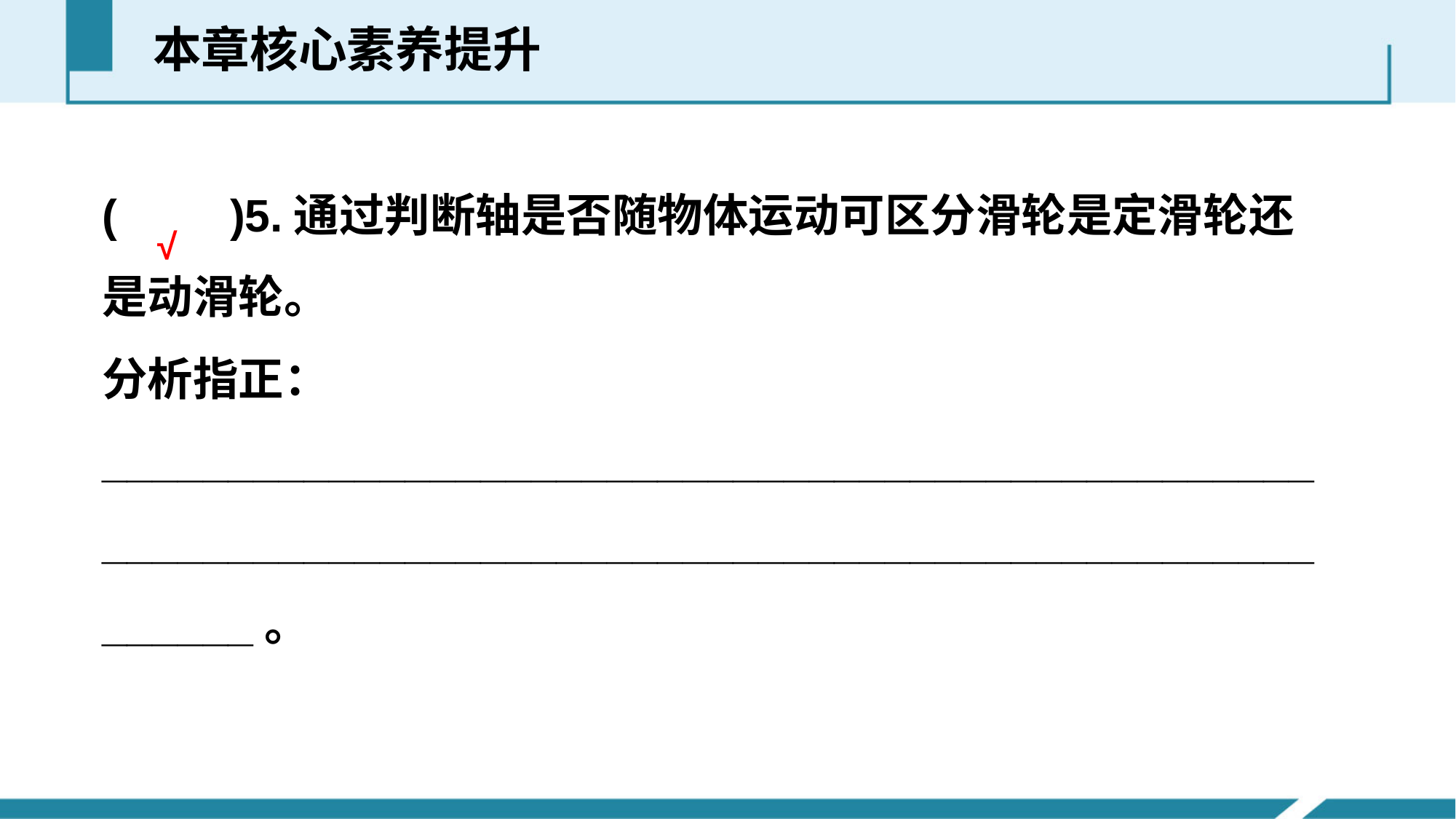

本章核心素养提升
(　　)5.通过判断轴是否随物体运动可区分滑轮是定滑轮还是动滑轮。
分析指正：______________________________________________________________________________________________________。
√